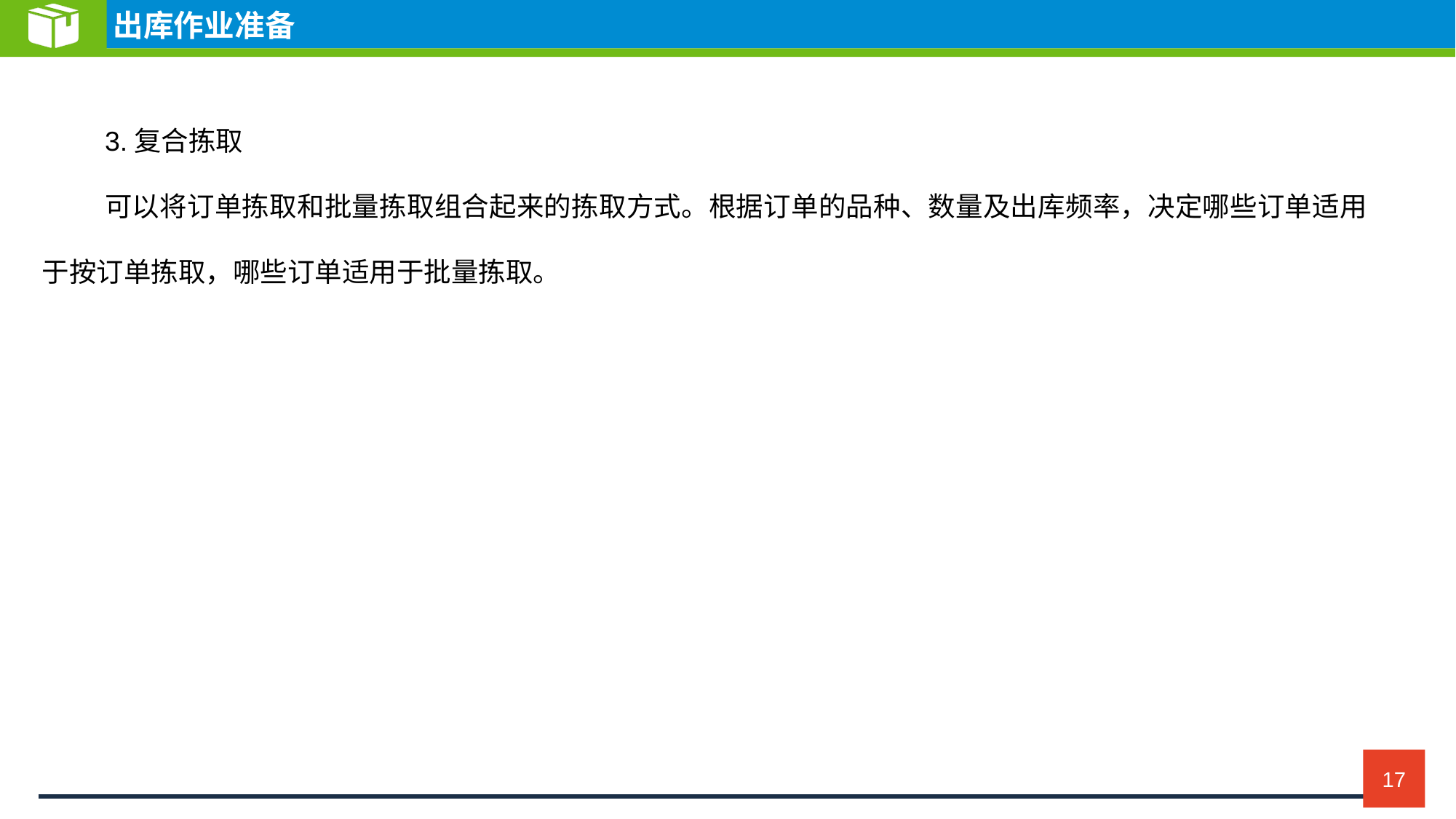

3.复合拣取
可以将订单拣取和批量拣取组合起来的拣取方式。根据订单的品种、数量及出库频率，决定哪些订单适用于按订单拣取，哪些订单适用于批量拣取。
17